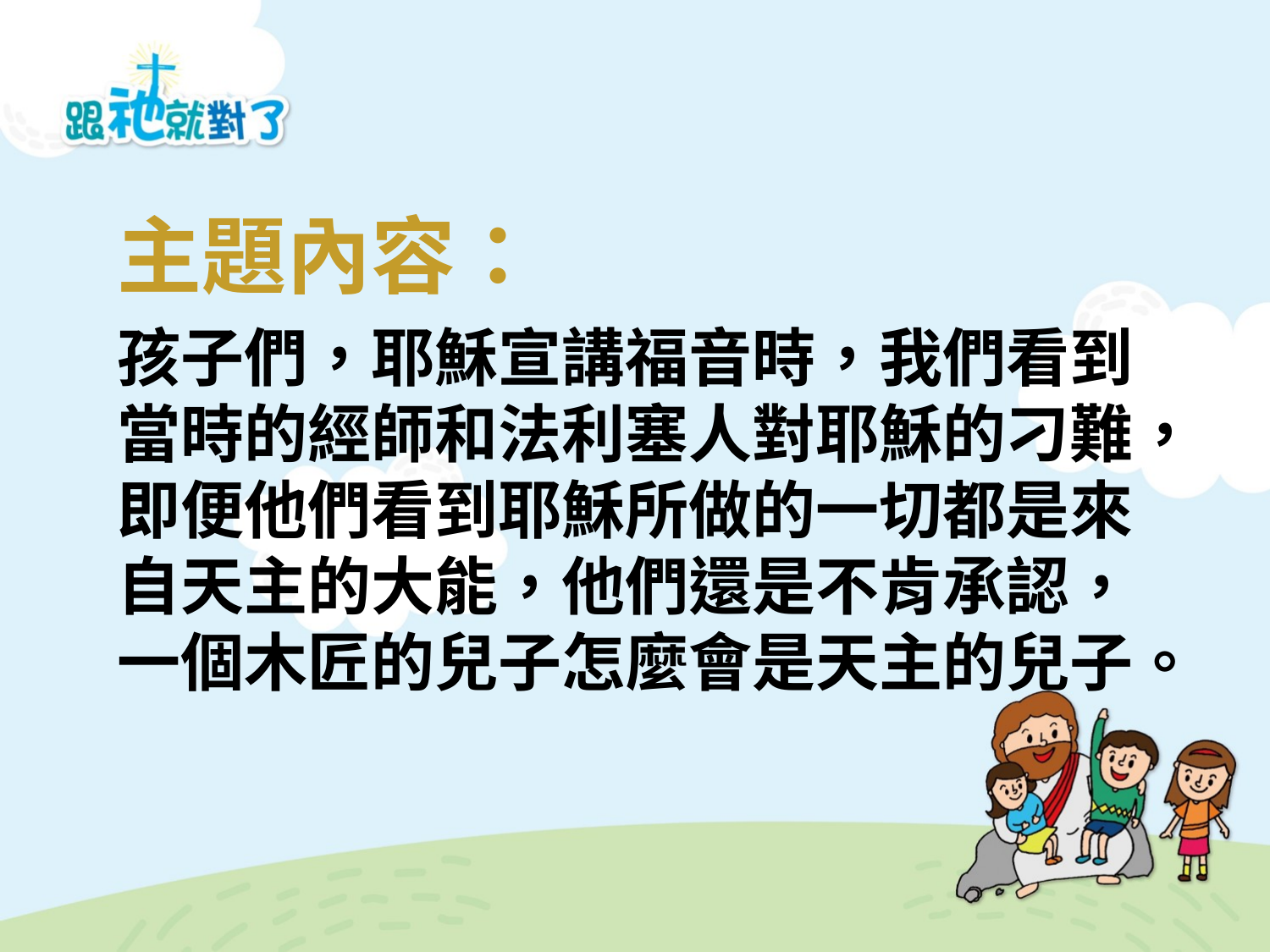

主題內容：
孩子們，耶穌宣講福音時，我們看到當時的經師和法利塞人對耶穌的刁難，即便他們看到耶穌所做的一切都是來自天主的大能，他們還是不肯承認，一個木匠的兒子怎麼會是天主的兒子。